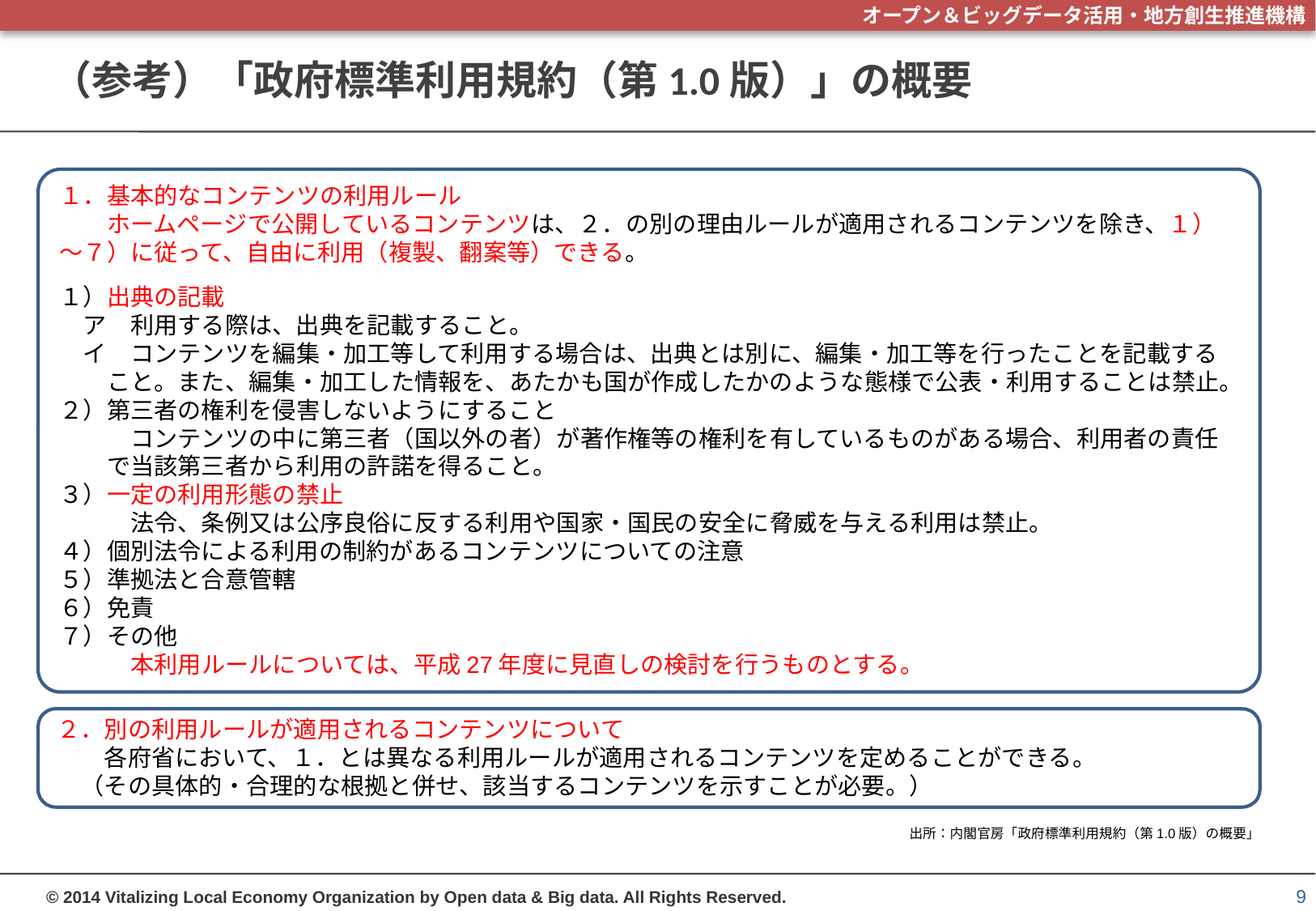

# （参考）「政府標準利用規約（第1.0版）」の概要

１．基本的なコンテンツの利用ルール
　　ホームページで公開しているコンテンツは、２．の別の理由ルールが適用されるコンテンツを除き、１）～７）に従って、自由に利用（複製、翻案等）できる。

１）出典の記載
　ア　利用する際は、出典を記載すること。
　イ　コンテンツを編集・加工等して利用する場合は、出典とは別に、編集・加工等を行ったことを記載すること。また、編集・加工した情報を、あたかも国が作成したかのような態様で公表・利用することは禁止。
２）第三者の権利を侵害しないようにすること
　　　コンテンツの中に第三者（国以外の者）が著作権等の権利を有しているものがある場合、利用者の責任で当該第三者から利用の許諾を得ること。
３）一定の利用形態の禁止
　　　法令、条例又は公序良俗に反する利用や国家・国民の安全に脅威を与える利用は禁止。
４）個別法令による利用の制約があるコンテンツについての注意
５）準拠法と合意管轄
６）免責
７）その他
　　　本利用ルールについては、平成27年度に見直しの検討を行うものとする。

２．別の利用ルールが適用されるコンテンツについて
　　各府省において、１．とは異なる利用ルールが適用されるコンテンツを定めることができる。
　（その具体的・合理的な根拠と併せ、該当するコンテンツを示すことが必要。）
出所：内閣官房「政府標準利用規約（第1.0版）の概要」
9